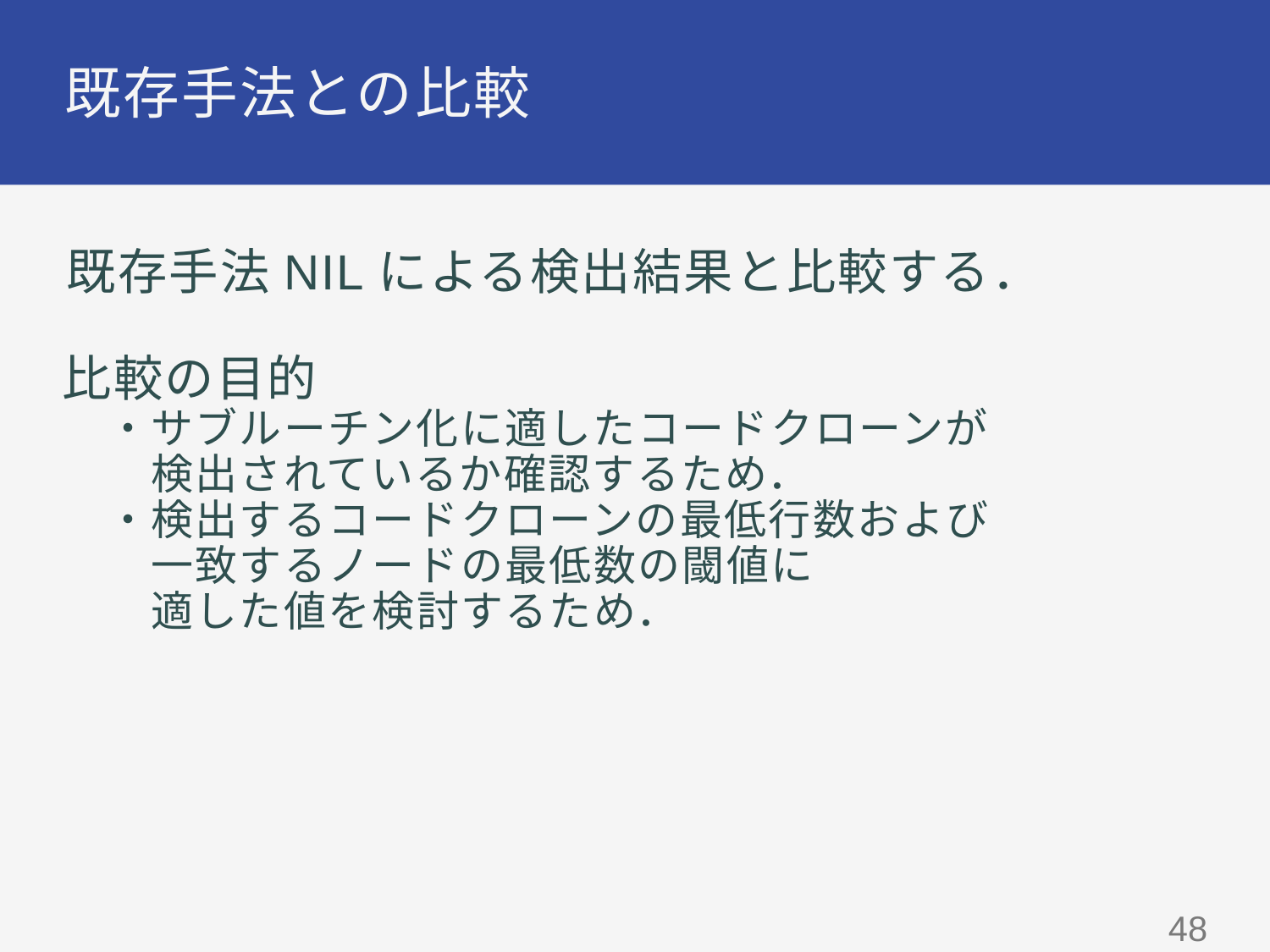

# 既存手法との比較
既存手法NILによる検出結果と比較する．
比較の目的
　・サブルーチン化に適したコードクローンが
　　検出されているか確認するため．
　・検出するコードクローンの最低行数および
　　一致するノードの最低数の閾値に
　　適した値を検討するため．
48